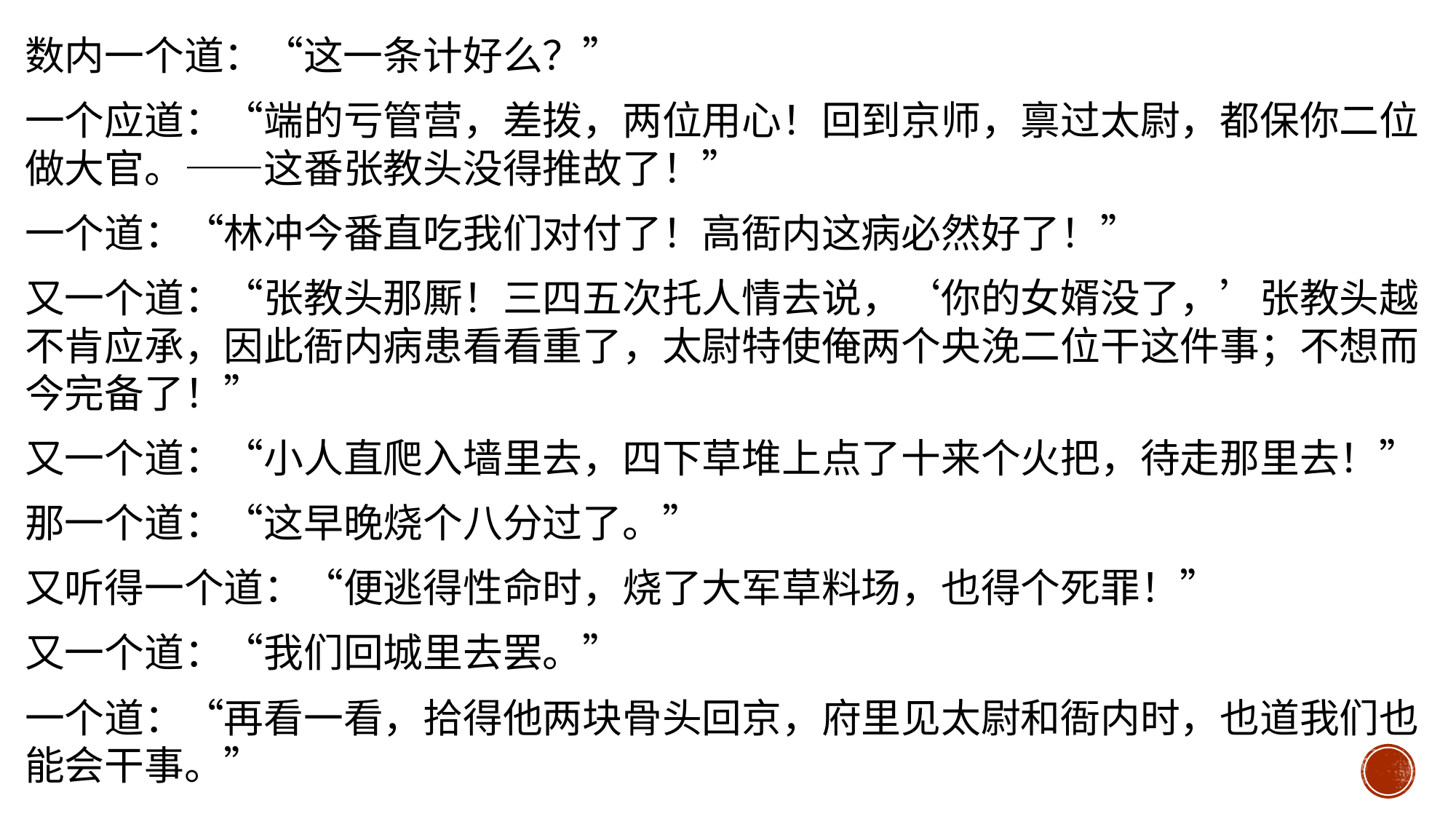

数内一个道：“这一条计好么？”
一个应道：“端的亏管营，差拨，两位用心！回到京师，禀过太尉，都保你二位做大官。——这番张教头没得推故了！”
一个道：“林冲今番直吃我们对付了！高衙内这病必然好了！”
又一个道：“张教头那厮！三四五次托人情去说，‘你的女婿没了，’张教头越不肯应承，因此衙内病患看看重了，太尉特使俺两个央浼二位干这件事；不想而今完备了！”
又一个道：“小人直爬入墙里去，四下草堆上点了十来个火把，待走那里去！”
那一个道：“这早晚烧个八分过了。”
又听得一个道：“便逃得性命时，烧了大军草料场，也得个死罪！”
又一个道：“我们回城里去罢。”
一个道：“再看一看，拾得他两块骨头回京，府里见太尉和衙内时，也道我们也能会干事。”